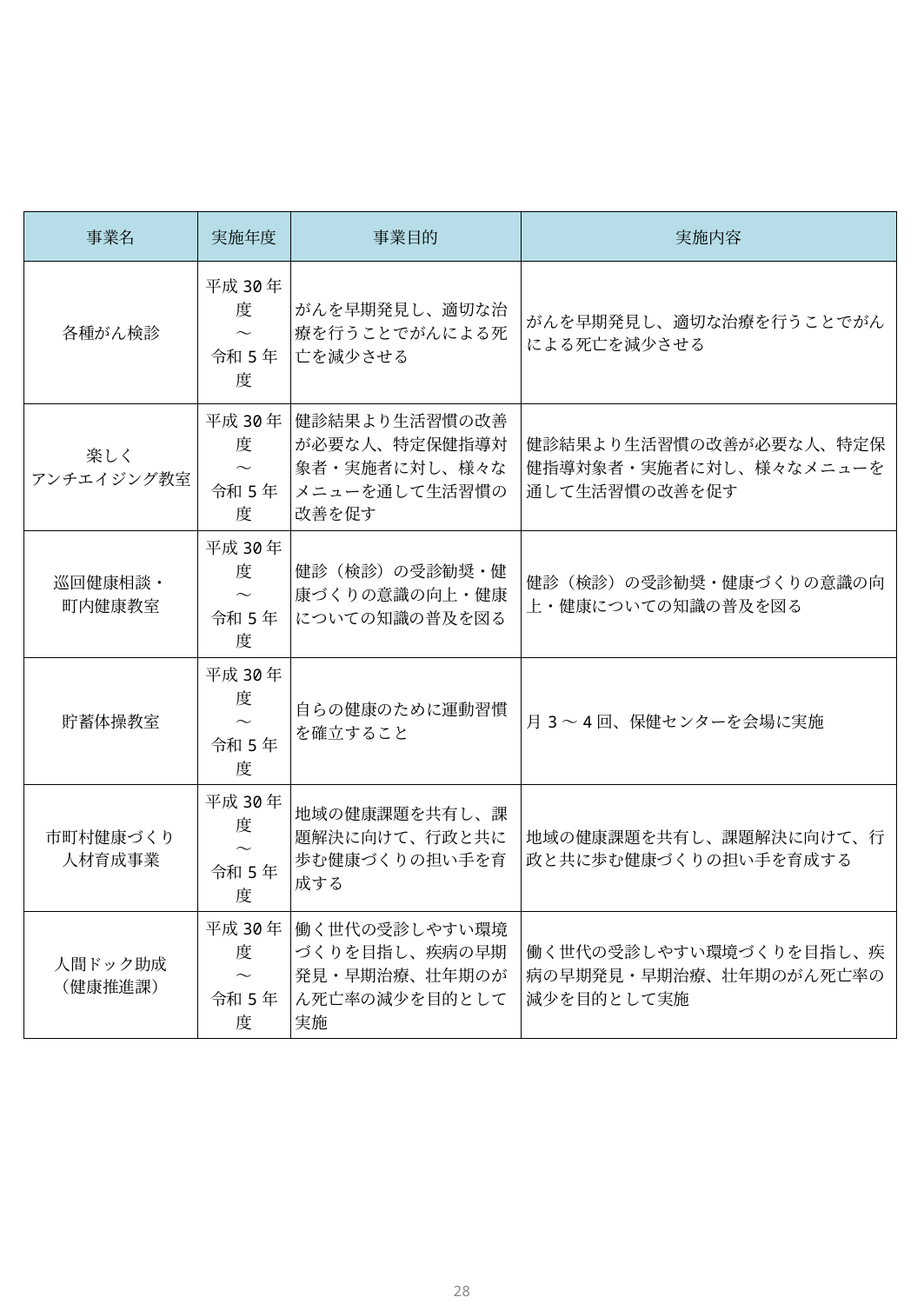

| 事業名 | 実施年度 | 事業目的 | 実施内容 |
| --- | --- | --- | --- |
| 各種がん検診 | 平成30年度 ～ 令和5年度 | がんを早期発見し、適切な治療を行うことでがんによる死亡を減少させる | がんを早期発見し、適切な治療を行うことでがんによる死亡を減少させる |
| 楽しく アンチエイジング教室 | 平成30年度 ～ 令和5年度 | 健診結果より生活習慣の改善が必要な人、特定保健指導対象者・実施者に対し、様々なメニューを通して生活習慣の改善を促す | 健診結果より生活習慣の改善が必要な人、特定保健指導対象者・実施者に対し、様々なメニューを通して生活習慣の改善を促す |
| 巡回健康相談・ 町内健康教室 | 平成30年度 ～ 令和5年度 | 健診（検診）の受診勧奨・健康づくりの意識の向上・健康についての知識の普及を図る | 健診（検診）の受診勧奨・健康づくりの意識の向上・健康についての知識の普及を図る |
| 貯蓄体操教室 | 平成30年度 ～ 令和5年度 | 自らの健康のために運動習慣を確立すること | 月3～4回、保健センターを会場に実施 |
| 市町村健康づくり 人材育成事業 | 平成30年度 ～ 令和5年度 | 地域の健康課題を共有し、課題解決に向けて、行政と共に歩む健康づくりの担い手を育成する | 地域の健康課題を共有し、課題解決に向けて、行政と共に歩む健康づくりの担い手を育成する |
| 人間ドック助成 （健康推進課） | 平成30年度 ～ 令和5年度 | 働く世代の受診しやすい環境づくりを目指し、疾病の早期発見・早期治療、壮年期のがん死亡率の減少を目的として実施 | 働く世代の受診しやすい環境づくりを目指し、疾病の早期発見・早期治療、壮年期のがん死亡率の減少を目的として実施 |
28